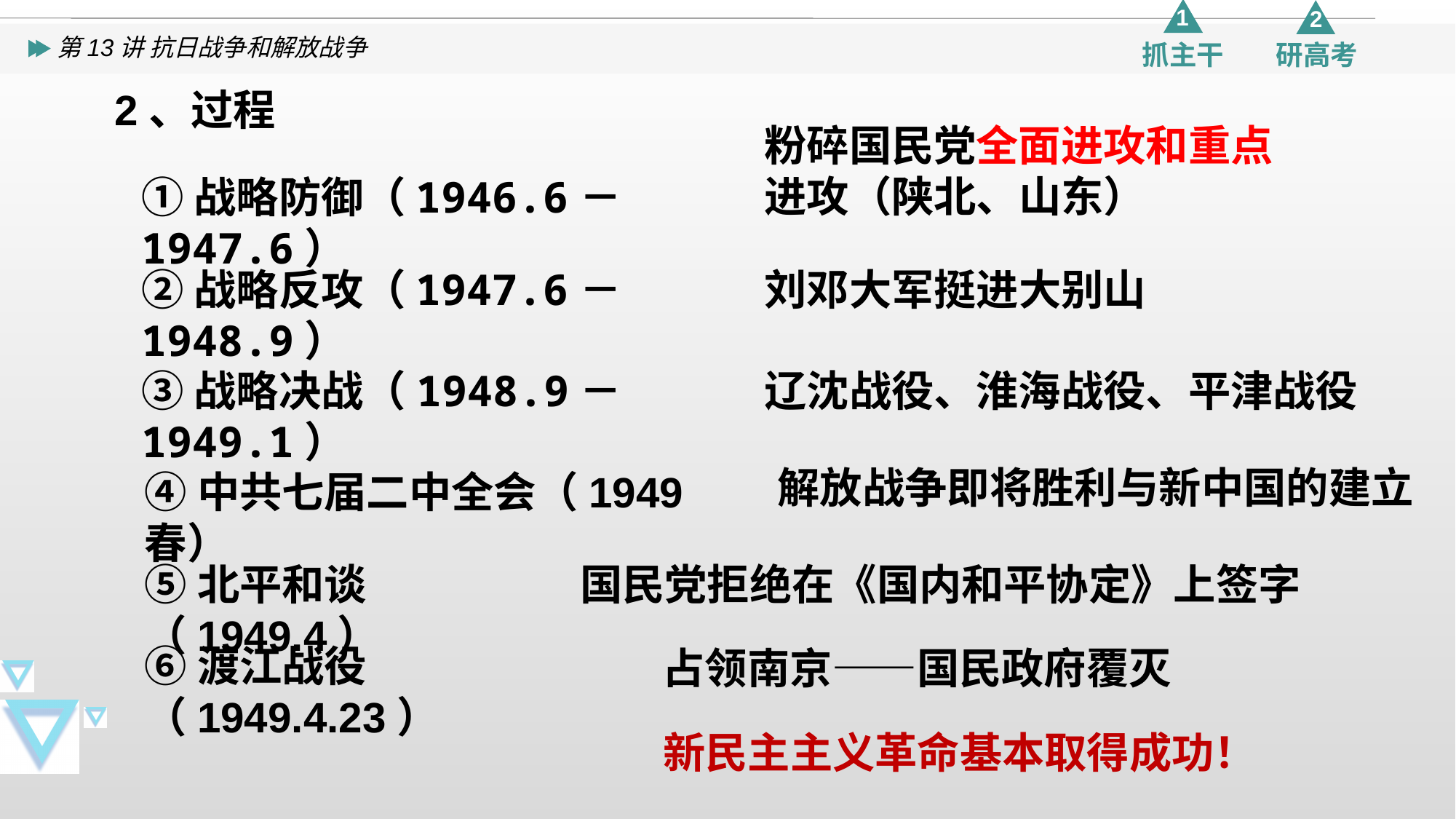

2、过程
粉碎国民党全面进攻和重点进攻（陕北、山东）
①战略防御（1946.6－1947.6）
②战略反攻（1947.6－1948.9）
刘邓大军挺进大别山
③战略决战（1948.9－1949.1）
辽沈战役、淮海战役、平津战役
解放战争即将胜利与新中国的建立
④中共七届二中全会（1949春）
⑤北平和谈（1949.4）
国民党拒绝在《国内和平协定》上签字
⑥渡江战役（1949.4.23）
占领南京——国民政府覆灭
新民主主义革命基本取得成功！